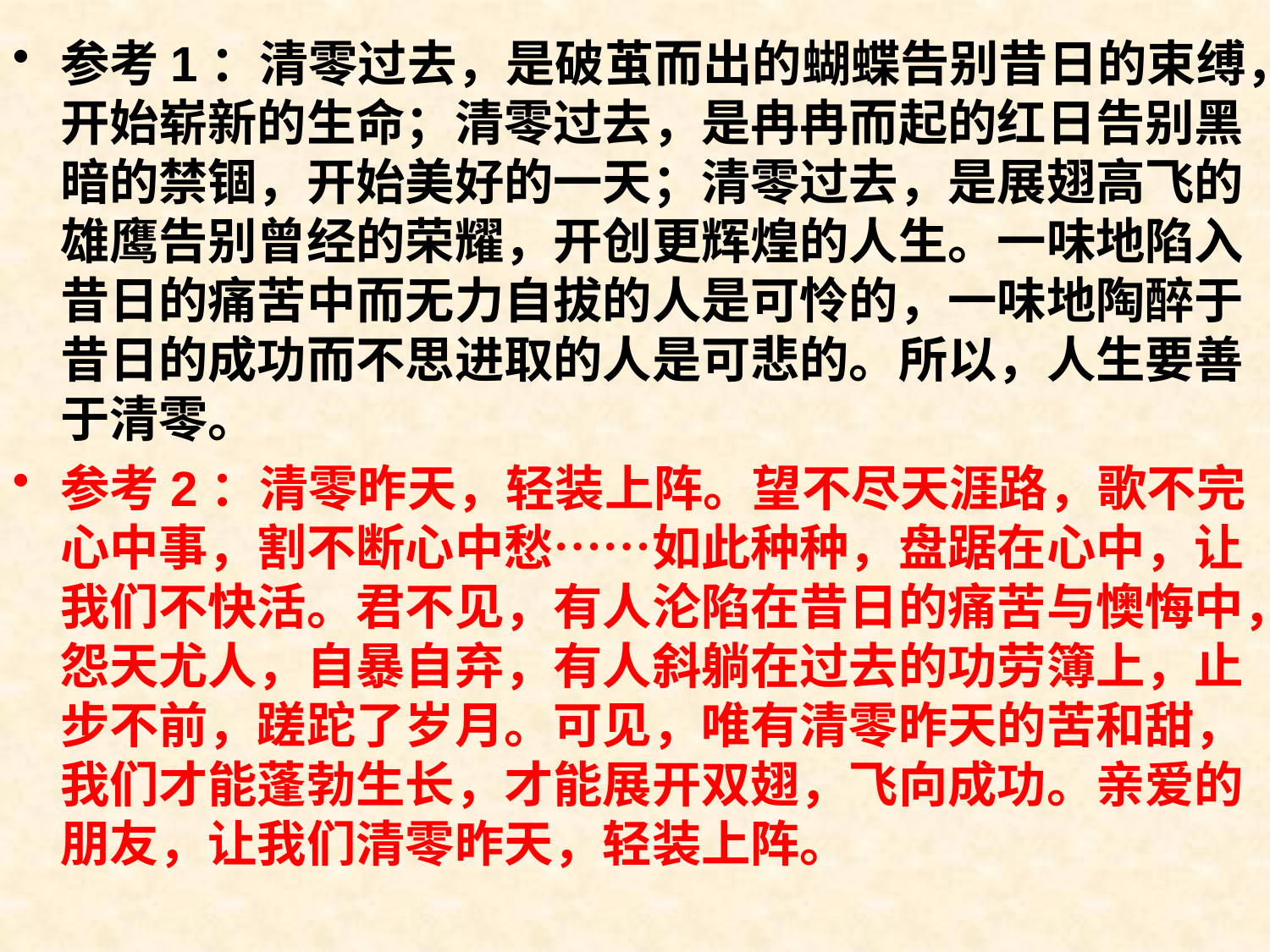

参考1：清零过去，是破茧而出的蝴蝶告别昔日的束缚，开始崭新的生命；清零过去，是冉冉而起的红日告别黑暗的禁锢，开始美好的一天；清零过去，是展翅高飞的雄鹰告别曾经的荣耀，开创更辉煌的人生。一味地陷入昔日的痛苦中而无力自拔的人是可怜的，一味地陶醉于昔日的成功而不思进取的人是可悲的。所以，人生要善于清零。
参考2：清零昨天，轻装上阵。望不尽天涯路，歌不完心中事，割不断心中愁……如此种种，盘踞在心中，让我们不快活。君不见，有人沦陷在昔日的痛苦与懊悔中，怨天尤人，自暴自弃，有人斜躺在过去的功劳簿上，止步不前，蹉跎了岁月。可见，唯有清零昨天的苦和甜，我们才能蓬勃生长，才能展开双翅，飞向成功。亲爱的朋友，让我们清零昨天，轻装上阵。